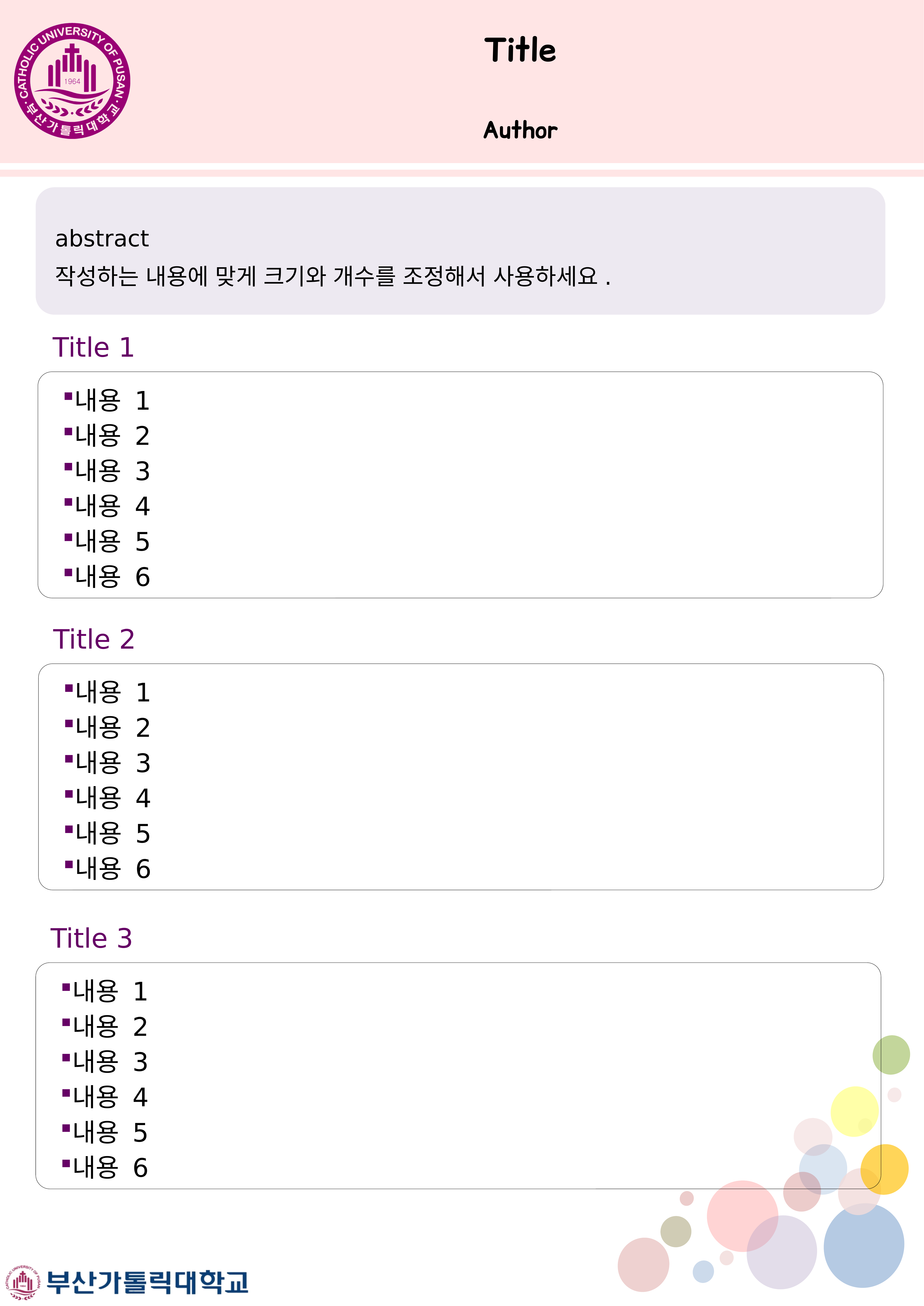

Title
Author
abstract
작성하는 내용에 맞게 크기와 개수를 조정해서 사용하세요.
Title 1

내용 1
내용 2
내용 3
내용 4
내용 5
내용 6
Title 2

내용 1
내용 2
내용 3
내용 4
내용 5
내용 6
Title 3

내용 1
내용 2
내용 3
내용 4
내용 5
내용 6